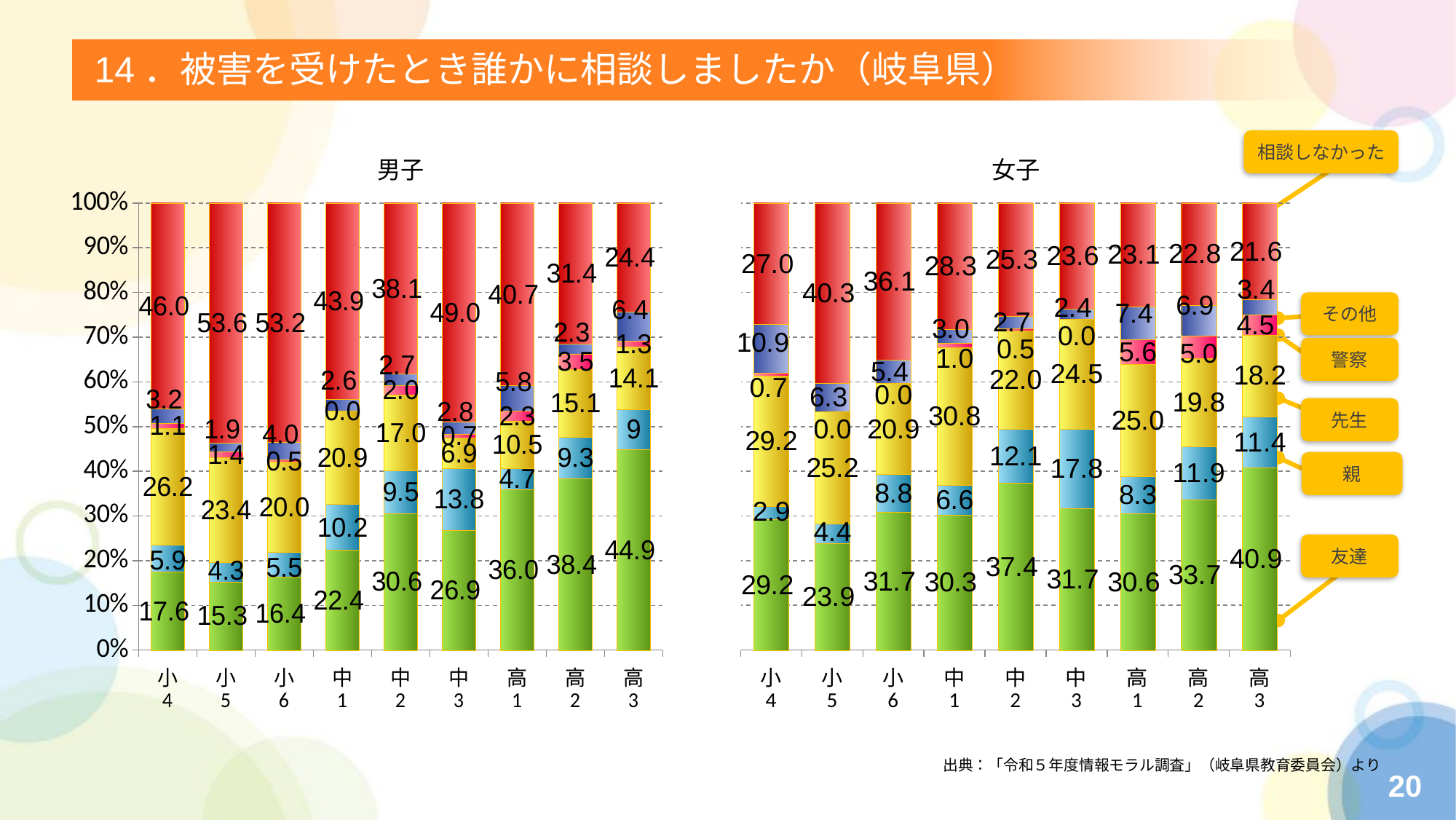

# 14．被害を受けたとき誰かに相談しましたか（岐阜県）

### Chart: 男子

| Category | 友達 | 先生 | 親 | 警察 | その他 | 相談しなかった |
|---|---|---|---|---|---|---|
| 小4 | 17.6 | 5.9 | 26.2 | 1.1 | 3.2 | 46.0 |
| 小5 | 15.3 | 4.3 | 23.4 | 1.4 | 1.9 | 53.6 |
| 小6 | 16.4 | 5.5 | 20.0 | 0.5 | 4.0 | 53.2 |
| 中1 | 22.4 | 10.2 | 20.9 | 0.0 | 2.6 | 43.9 |
| 中2 | 30.6 | 9.5 | 17.0 | 2.0 | 2.7 | 38.1 |
| 中3 | 26.9 | 13.8 | 6.9 | 0.7 | 2.8 | 49.0 |
| 高1 | 36.0 | 4.7 | 10.5 | 2.3 | 5.8 | 40.7 |
| 高2 | 38.4 | 9.3 | 15.1 | 3.5 | 2.3 | 31.4 |
| 高3 | 44.9 | 9.0 | 14.1 | 1.3 | 6.4 | 24.4 |

### Chart: 女子

| Category | 友達 | 先生 | 親 | 警察 | その他 | 相談しなかった |
|---|---|---|---|---|---|---|
| 小4 | 29.2 | 2.9 | 29.2 | 0.7 | 10.9 | 27.0 |
| 小5 | 23.9 | 4.4 | 25.2 | 0.0 | 6.3 | 40.3 |
| 小6 | 31.7 | 8.8 | 20.9 | 0.0 | 5.4 | 36.1 |
| 中1 | 30.3 | 6.6 | 30.8 | 1.0 | 3.0 | 28.3 |
| 中2 | 37.4 | 12.1 | 22.0 | 0.5 | 2.7 | 25.3 |
| 中3 | 31.7 | 17.8 | 24.5 | 0.0 | 2.4 | 23.6 |
| 高1 | 30.6 | 8.3 | 25.0 | 5.6 | 7.4 | 23.1 |
| 高2 | 33.7 | 11.9 | 19.8 | 5.0 | 6.9 | 22.8 |
| 高3 | 40.9 | 11.4 | 18.2 | 4.5 | 3.4 | 21.6 |
相談しなかった
その他
警察
先生
親
友達
出典：「令和５年度情報モラル調査」（岐阜県教育委員会）より
20